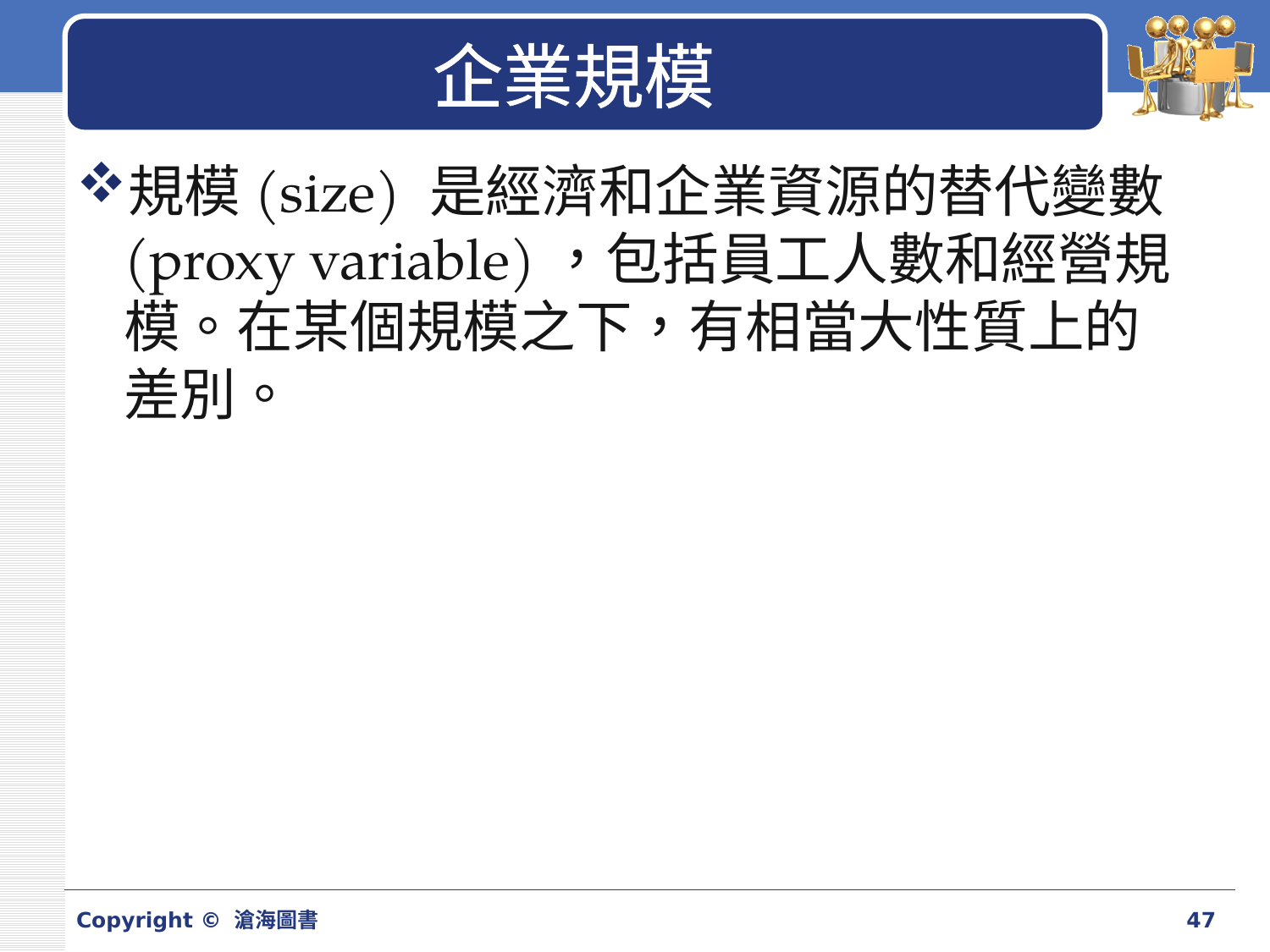

# 企業規模
規模(size) 是經濟和企業資源的替代變數(proxy variable)，包括員工人數和經營規模。在某個規模之下，有相當大性質上的差別。
Copyright © 滄海圖書
47